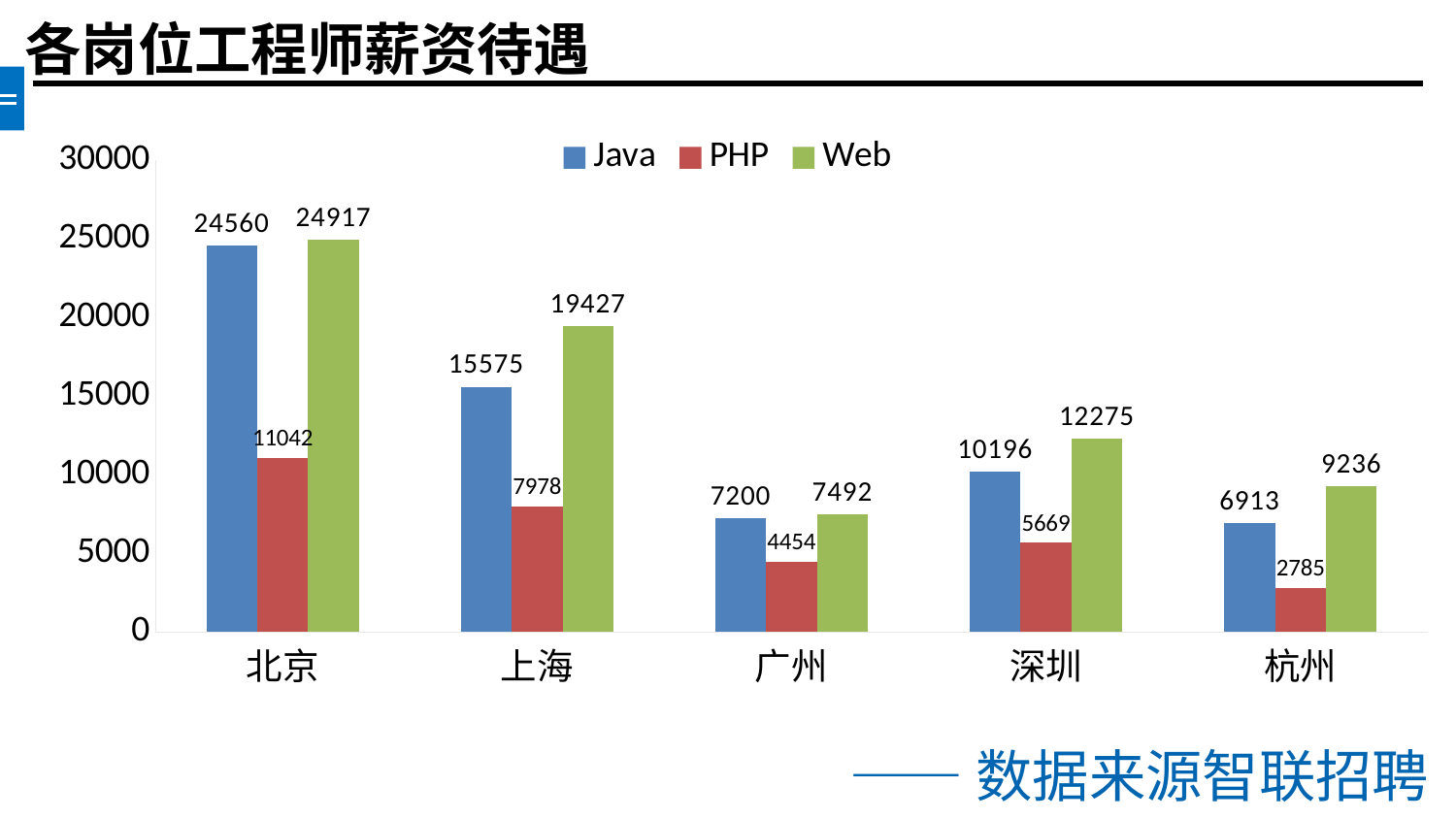

各岗位工程师薪资待遇
12

### Chart

| Category | Java | PHP | Web |
|---|---|---|---|
| 北京 | 24560.0 | 11042.0 | 24917.0 |
| 上海 | 15575.0 | 7978.0 | 19427.0 |
| 广州 | 7200.0 | 4454.0 | 7492.0 |
| 深圳 | 10196.0 | 5669.0 | 12275.0 |
| 杭州 | 6913.0 | 2785.0 | 9236.0 |
——数据来源智联招聘